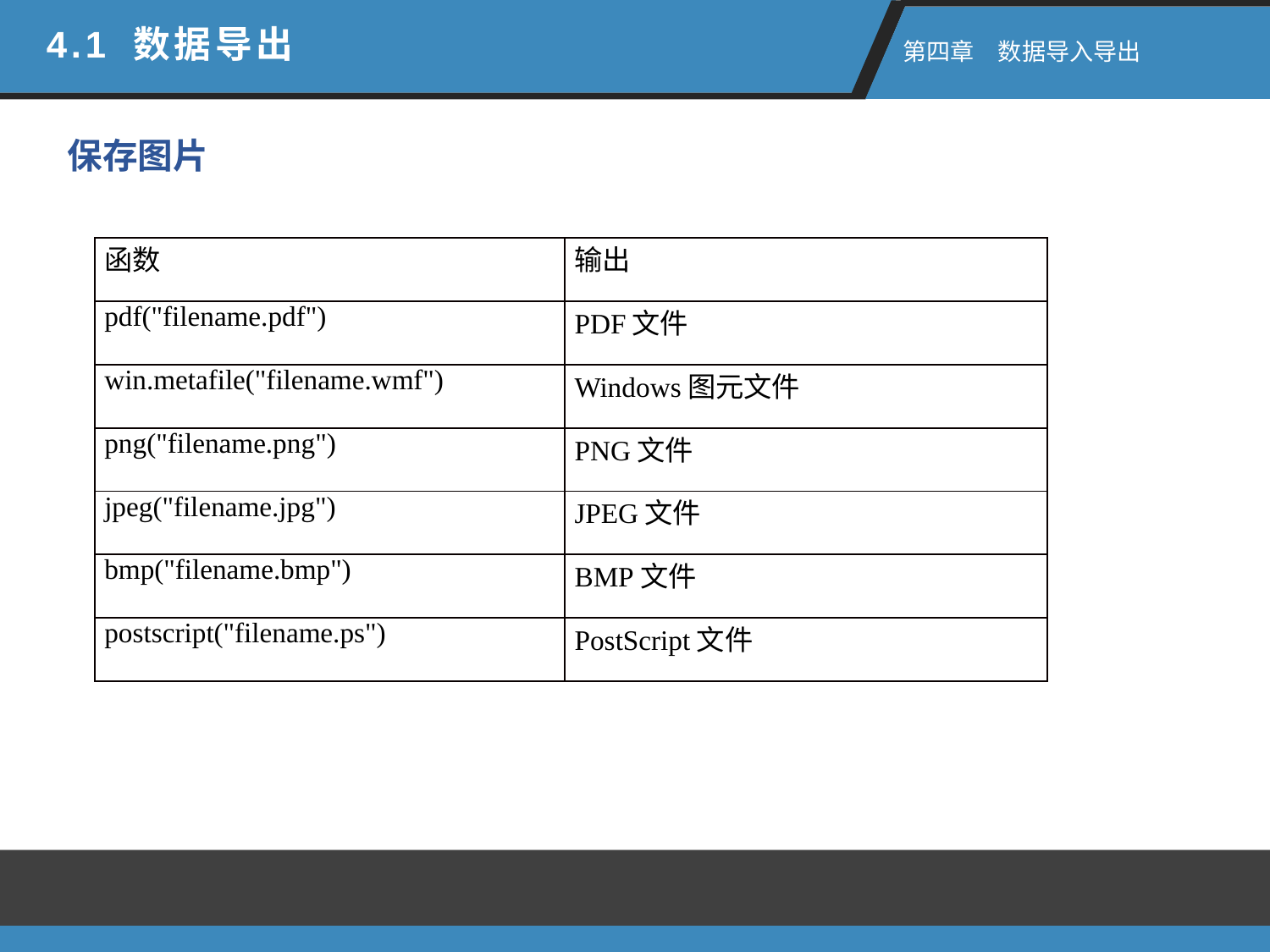

4.1 数据导出
  第四章　数据导入导出
保存图片
| 函数 | 输出 |
| --- | --- |
| pdf("filename.pdf") | PDF文件 |
| win.metafile("filename.wmf") | Windows图元文件 |
| png("filename.png") | PNG文件 |
| jpeg("filename.jpg") | JPEG文件 |
| bmp("filename.bmp") | BMP文件 |
| postscript("filename.ps") | PostScript文件 |